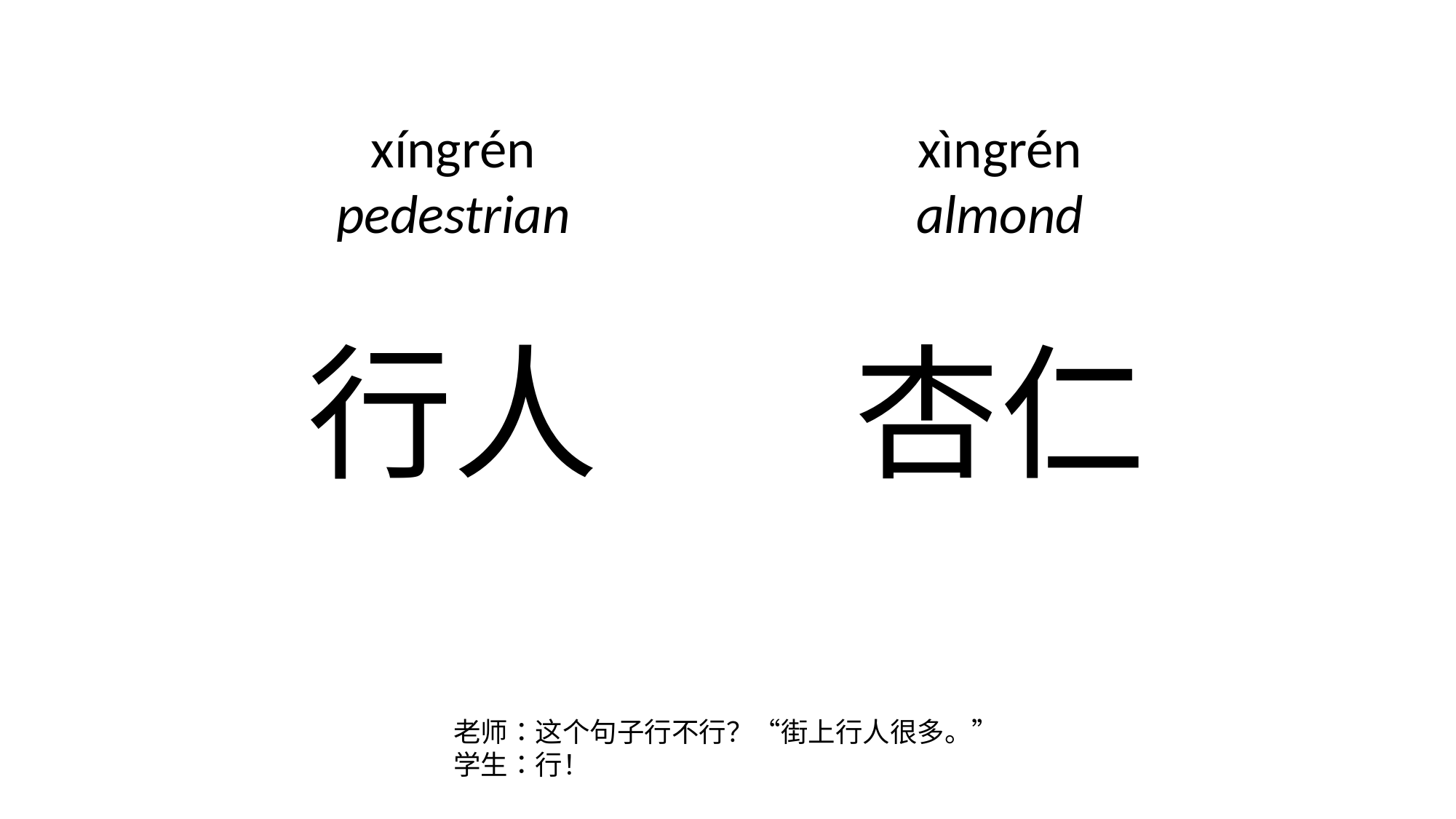

xíngrén
pedestrian
xìngrén
almond
行人
杏仁
老师：这个句子行不行？“街上行人很多。”
学生：行！